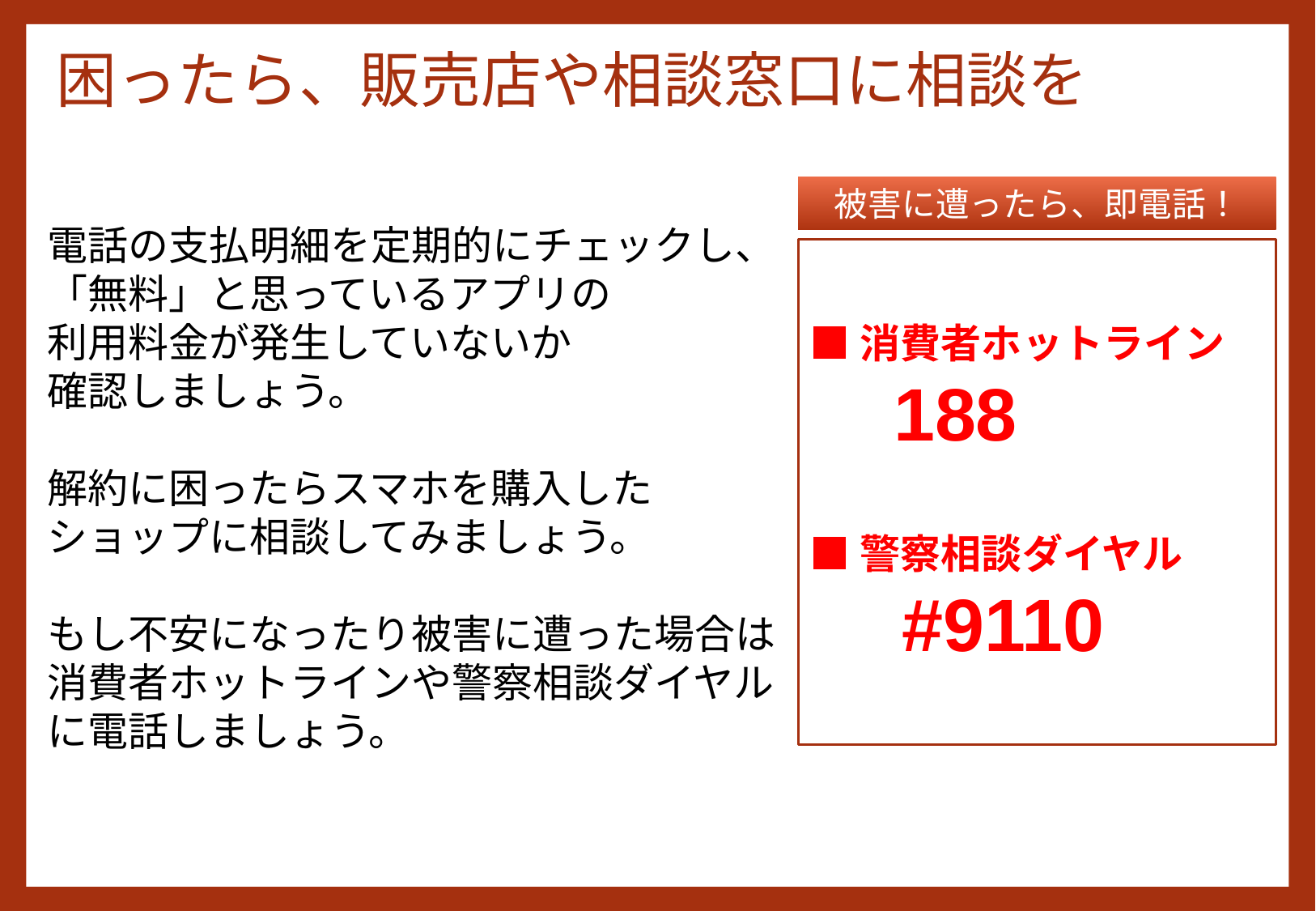

# 困ったら、販売店や相談窓口に相談を
被害に遭ったら、即電話！
電話の支払明細を定期的にチェックし、「無料」と思っているアプリの
利用料金が発生していないか
確認しましょう。

解約に困ったらスマホを購⼊した
ショップに相談してみましょう。

もし不安になったり被害に遭った場合は 消費者ホットラインや警察相談ダイヤル に電話しましょう。

■消費者ホットライン
　188

■警察相談ダイヤル
　#9110